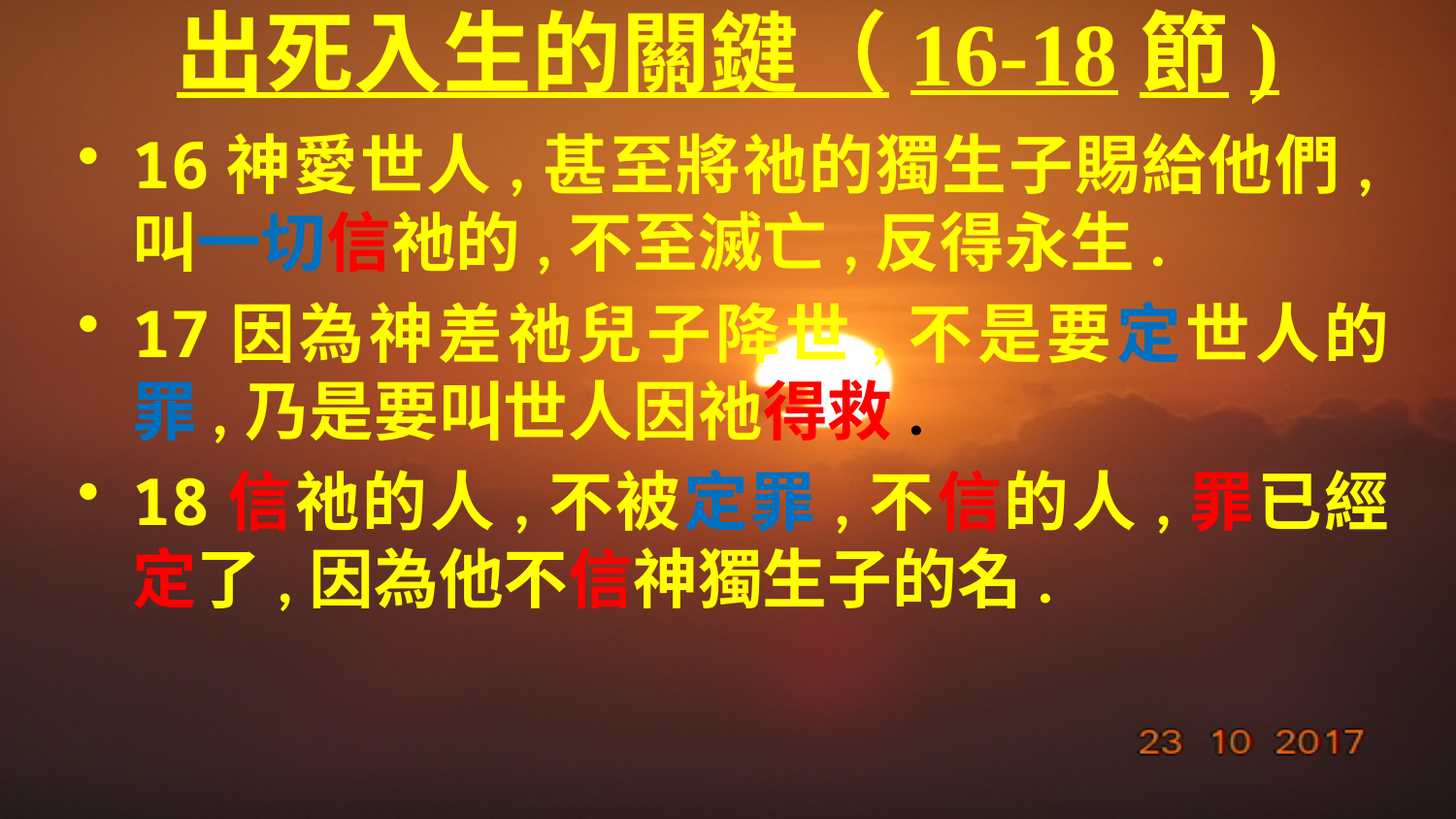

# 出死入生的關鍵（16-18節)
16神愛世人,甚至將祂的獨生子賜給他們,叫一切信祂的,不至滅亡,反得永生.
17因為神差祂兒子降世,不是要定世人的罪,乃是要叫世人因祂得救.
18信祂的人,不被定罪,不信的人,罪已經定了,因為他不信神獨生子的名.